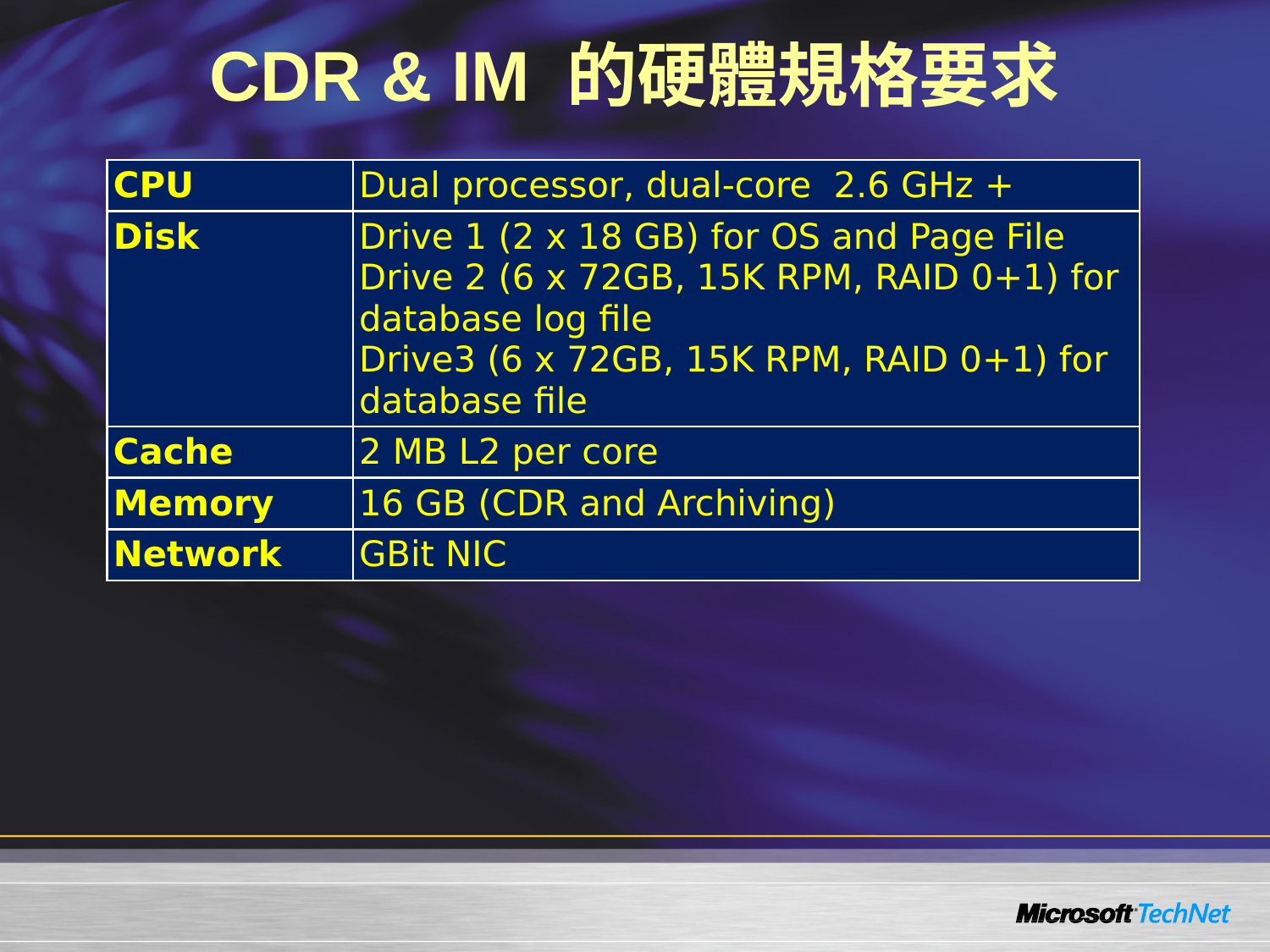

# CDR & IM 的硬體規格要求
| CPU | Dual processor, dual-core  2.6 GHz + |
| --- | --- |
| Disk | Drive 1 (2 x 18 GB) for OS and Page File Drive 2 (6 x 72GB, 15K RPM, RAID 0+1) for database log file Drive3 (6 x 72GB, 15K RPM, RAID 0+1) for database file |
| Cache | 2 MB L2 per core |
| Memory | 16 GB (CDR and Archiving) |
| Network | GBit NIC |